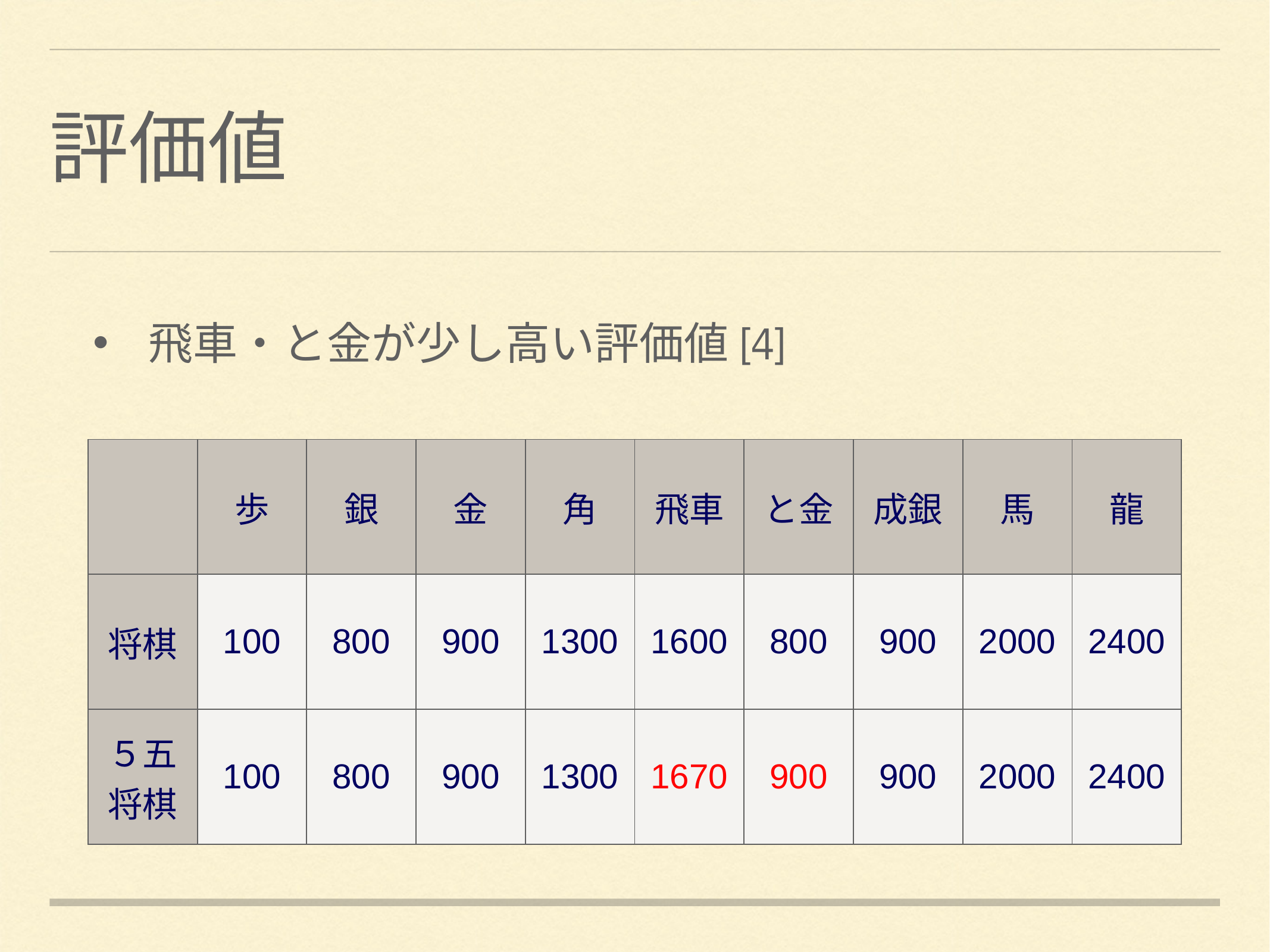

# 評価値
飛車・と金が少し高い評価値[4]
|  | 歩 | 銀 | 金 | 角 | 飛車 | と金 | 成銀 | 馬 | 龍 |
| --- | --- | --- | --- | --- | --- | --- | --- | --- | --- |
| 将棋 | 100 | 800 | 900 | 1300 | 1600 | 800 | 900 | 2000 | 2400 |
| ５五将棋 | 100 | 800 | 900 | 1300 | 1670 | 900 | 900 | 2000 | 2400 |